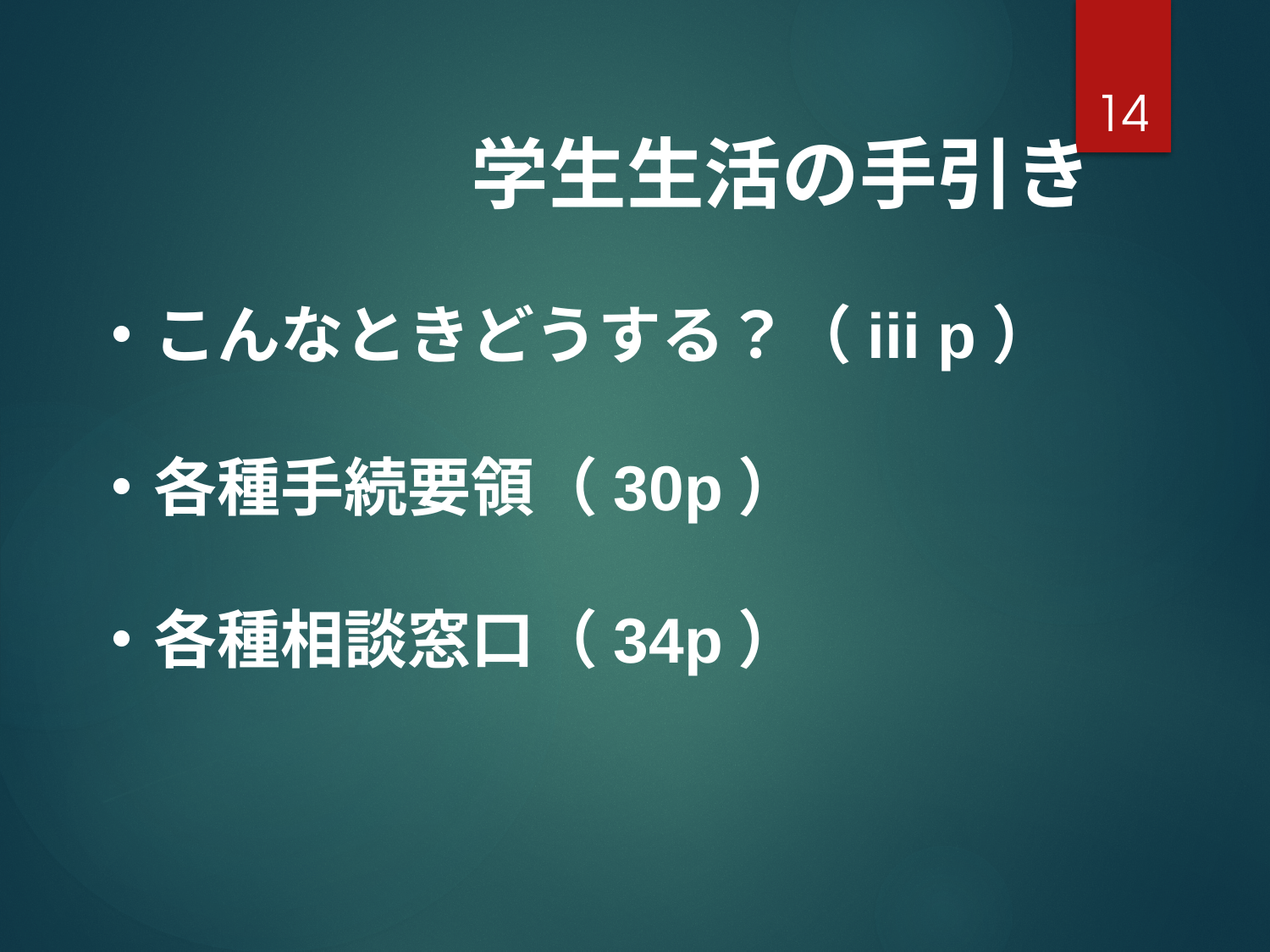

14
			学生生活の手引き

・こんなときどうする？（iii p）

・各種手続要領（30p）

・各種相談窓口（34p）